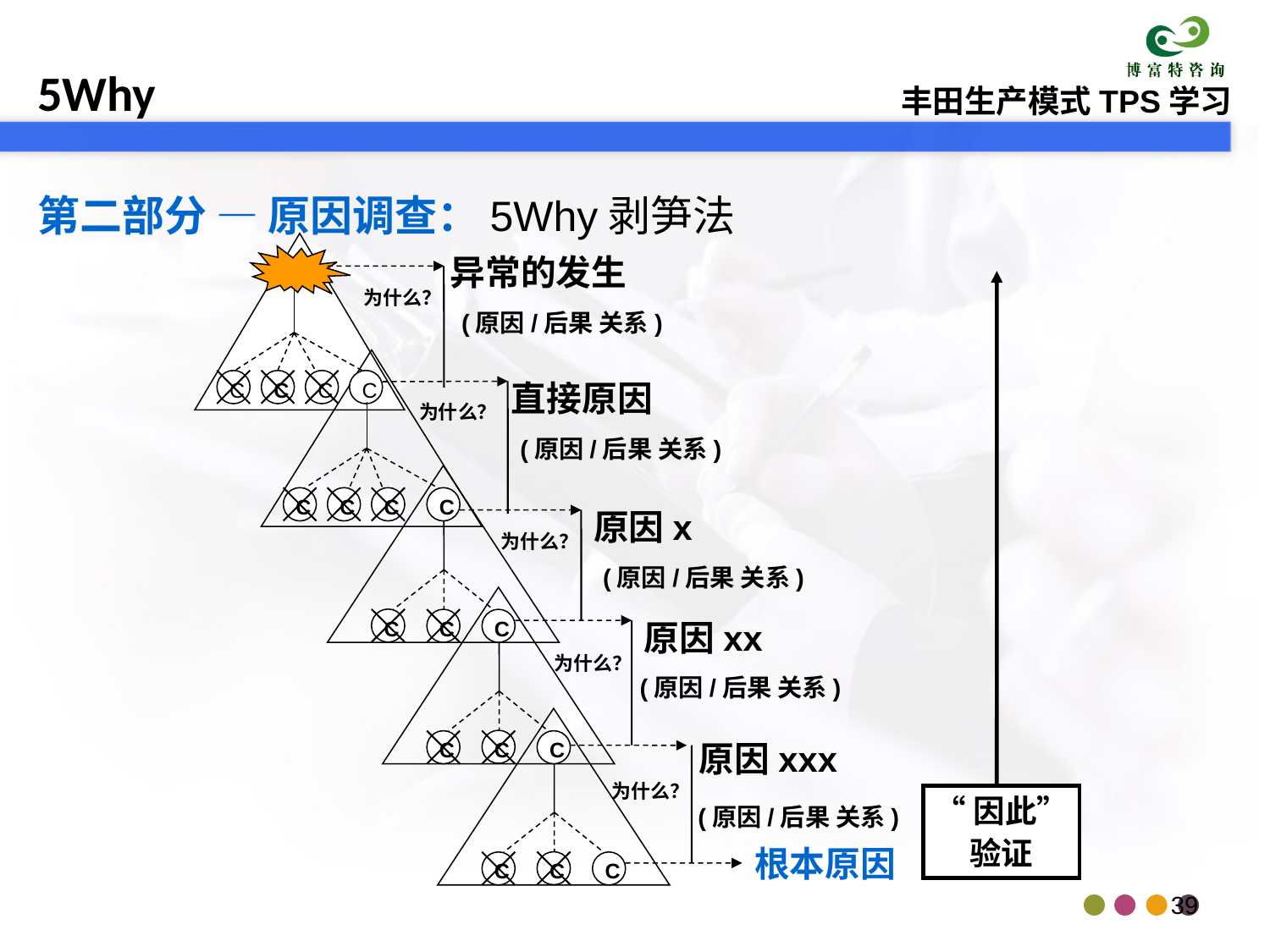

第二部分 — 原因调查：5Why剥笋法

异常的发生

为什么？

(原因/后果 关系)

C

C

C

C

直接原因

为什么？

(原因/后果 关系)

C

C

C

C
原因x

为什么？
(原因/后果 关系)

C

C
C

原因xx

为什么？
(原因/后果 关系)

C

C
C

原因xxx

为什么？
“因此”
验证
(原因/后果 关系)
根本原因
C

C

C